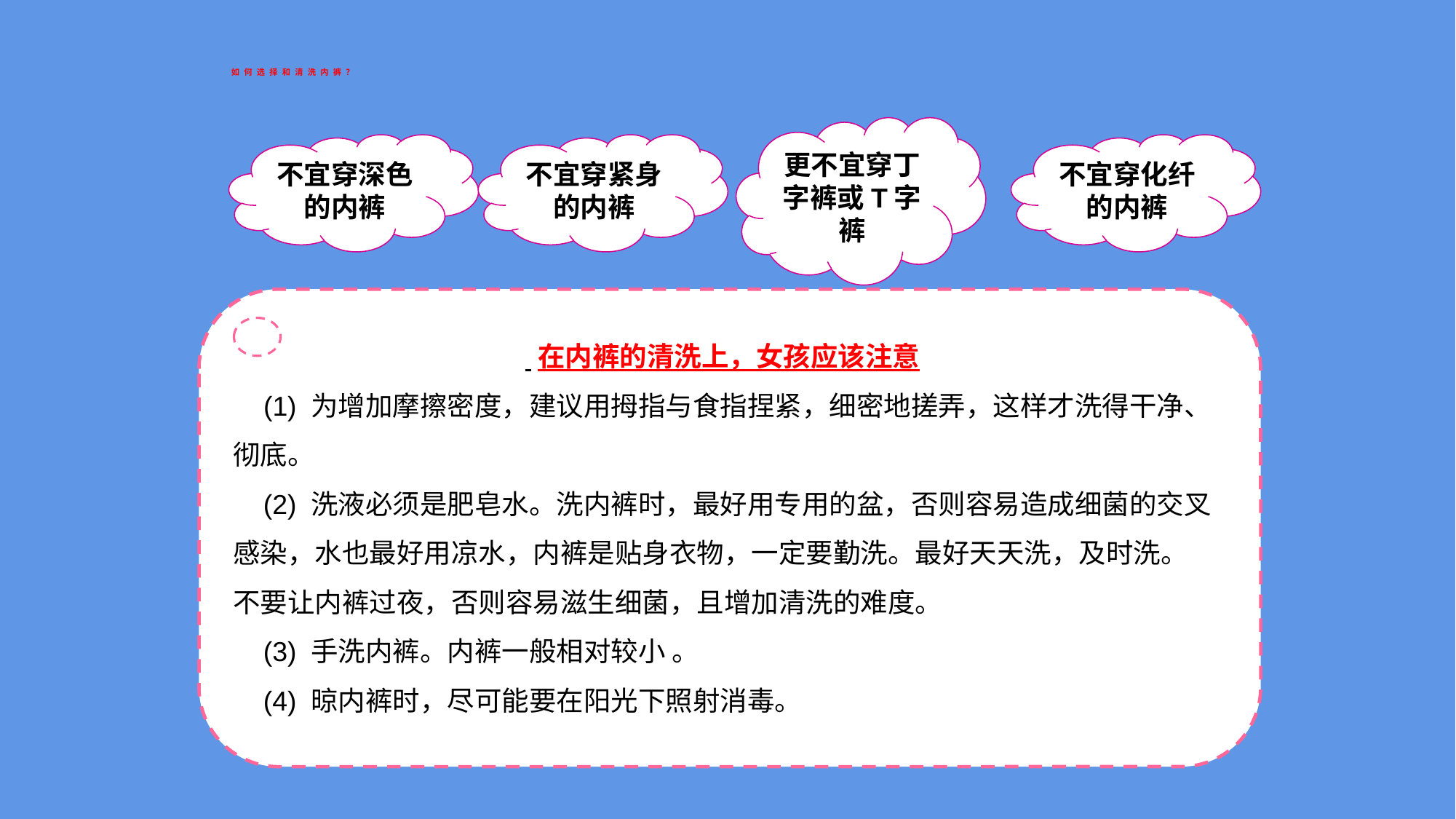

# 如何选择和清洗内裤？
更不宜穿丁字裤或T字裤
不宜穿深色的内裤
不宜穿紧身的内裤
不宜穿化纤的内裤

 在内裤的清洗上，女孩应该注意
    (1) 为增加摩擦密度，建议用拇指与食指捏紧，细密地搓弄，这样才洗得干净、彻底。
    (2) 洗液必须是肥皂水。洗内裤时，最好用专用的盆，否则容易造成细菌的交叉感染，水也最好用凉水，内裤是贴身衣物，一定要勤洗。最好天天洗，及时洗。不要让内裤过夜，否则容易滋生细菌，且增加清洗的难度。
    (3) 手洗内裤。内裤一般相对较小 。
    (4) 晾内裤时，尽可能要在阳光下照射消毒。